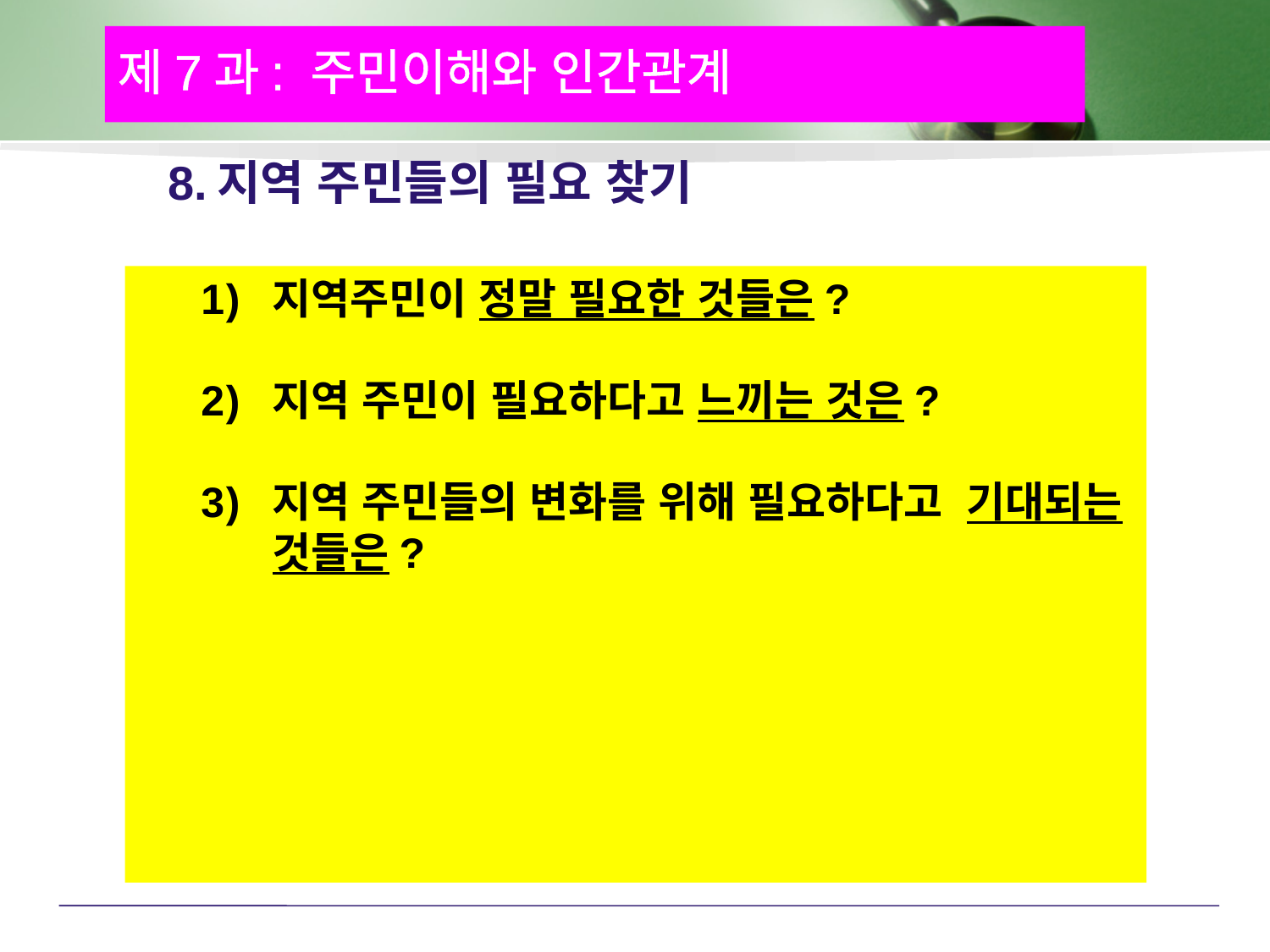

제7과: 주민이해와 인간관계
# 8.지역 주민들의 필요 찾기
지역주민이 정말 필요한 것들은?

지역 주민이 필요하다고 느끼는 것은?

지역 주민들의 변화를 위해 필요하다고  기대되는 것들은?